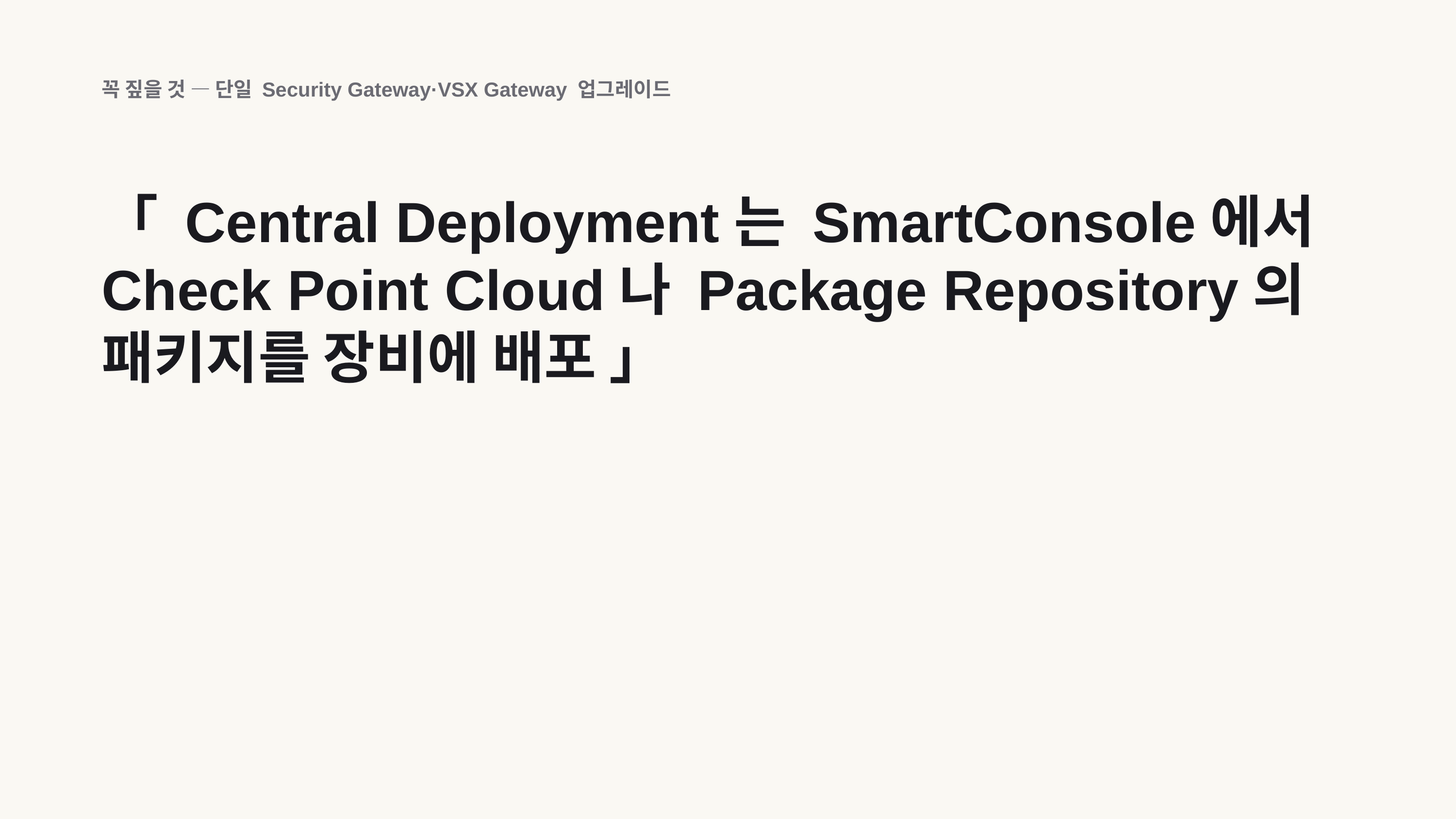

꼭 짚을 것 — 단일 Security Gateway·VSX Gateway 업그레이드
「 Central Deployment는 SmartConsole에서 Check Point Cloud나 Package Repository의 패키지를 장비에 배포 」